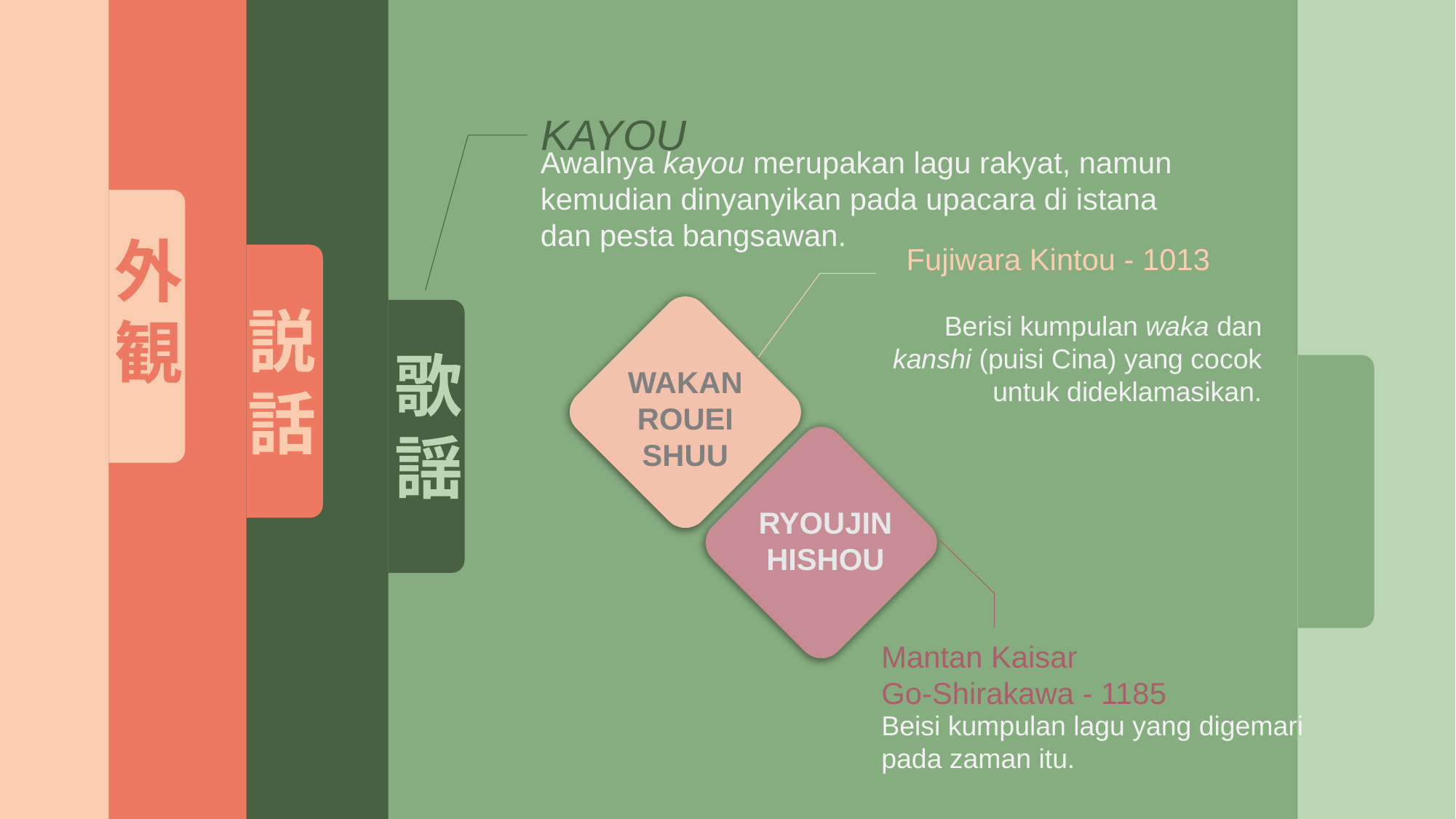

外観

説話

歌謡

KAYOU
Awalnya kayou merupakan lagu rakyat, namun kemudian dinyanyikan pada upacara di istana dan pesta bangsawan.
Fujiwara Kintou - 1013
Berisi kumpulan waka dan kanshi (puisi Cina) yang cocok untuk dideklamasikan.

WAKAN
ROUEI
SHUU

RYOUJIN
HISHOU
Mantan Kaisar
Go-Shirakawa - 1185
Beisi kumpulan lagu yang digemari
pada zaman itu.